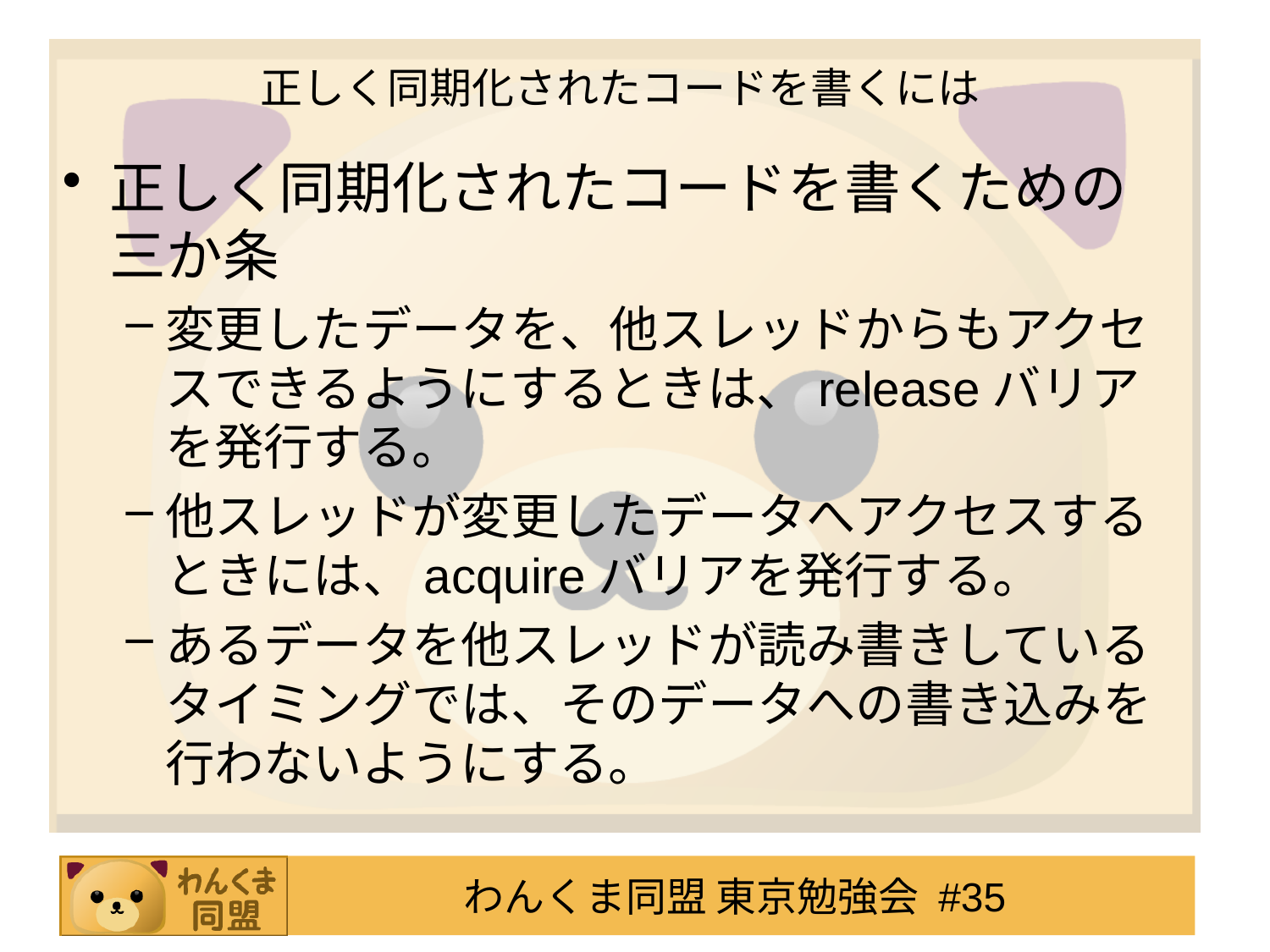

# 正しく同期化されたコードを書くには
正しく同期化されたコードを書くための三か条
変更したデータを、他スレッドからもアクセスできるようにするときは、releaseバリアを発行する。
他スレッドが変更したデータへアクセスするときには、acquireバリアを発行する。
あるデータを他スレッドが読み書きしているタイミングでは、そのデータへの書き込みを行わないようにする。